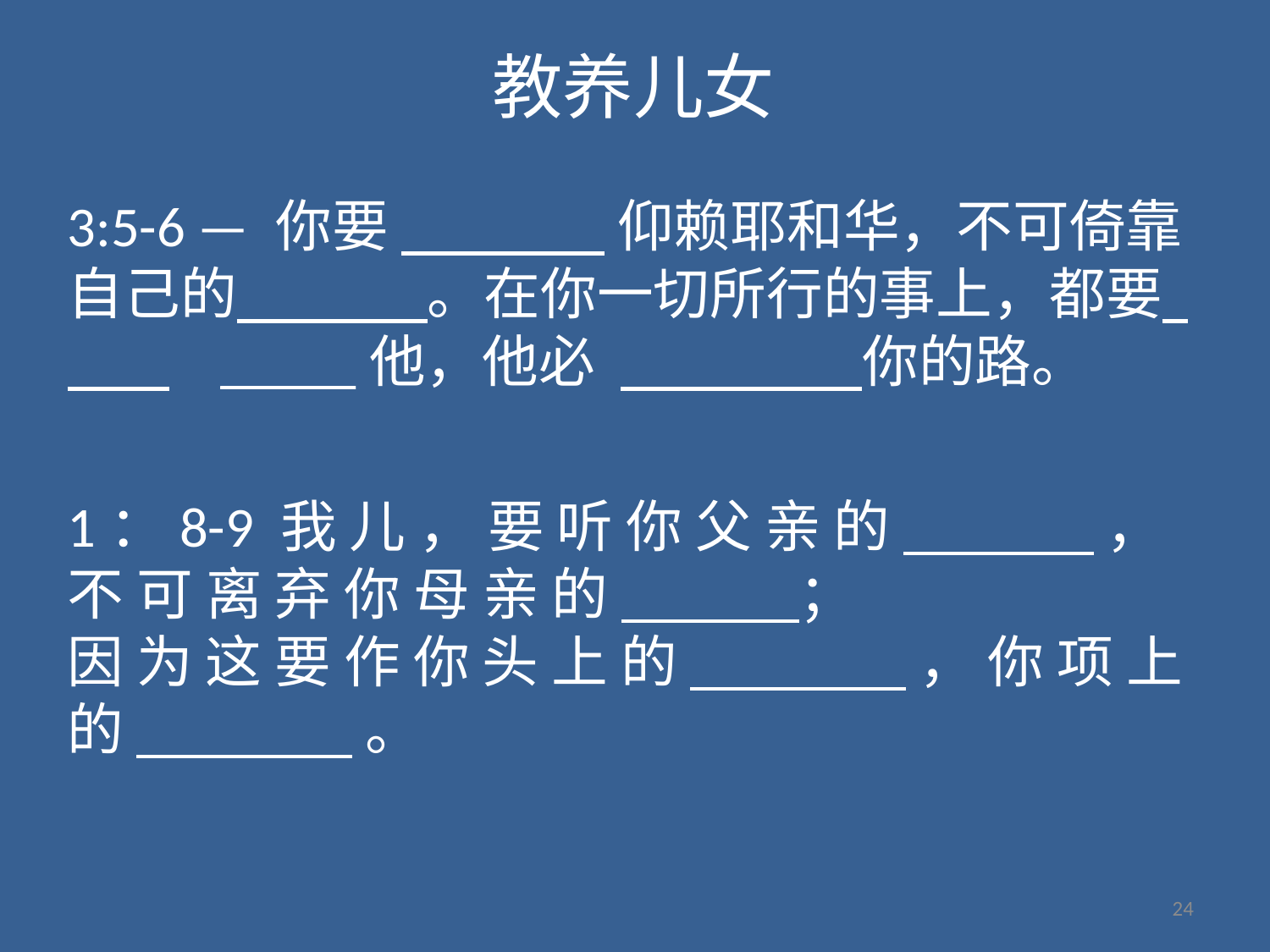

教养儿女

3:5-6 — 你要                  仰赖耶和华，不可倚靠自己的               。在你一切所行的事上，都要              __    _他，他必                     你的路。

1：8-9 我 儿 ， 要 听 你 父 亲 的                 ， 不 可 离 弃 你 母 亲 的               ；
因 为 这 要 作 你 头 上 的                   ， 你 项 上 的                   。

24